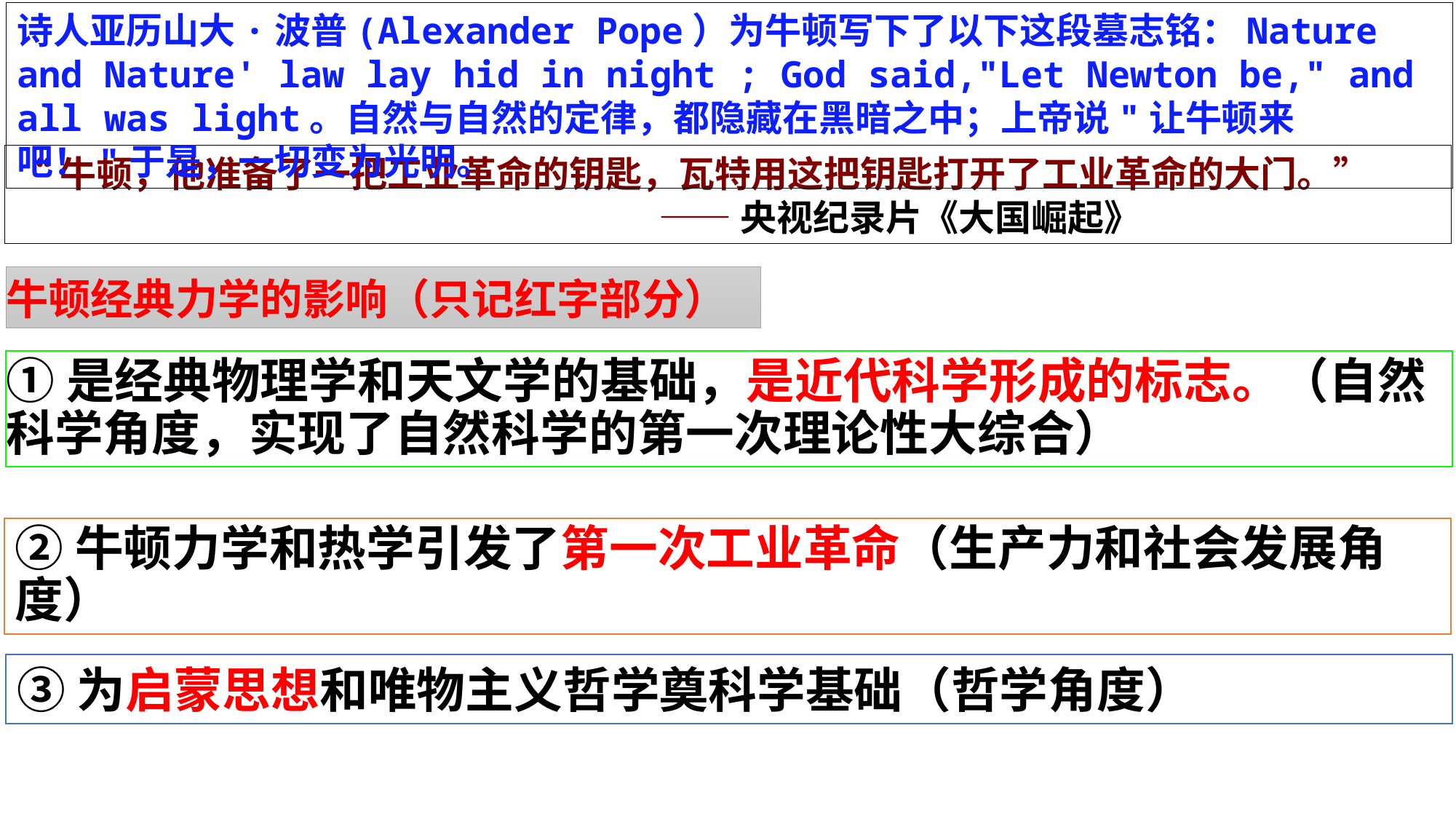

诗人亚历山大·波普(Alexander Pope）为牛顿写下了以下这段墓志铭：Nature and Nature' law lay hid in night ; God said,"Let Newton be," and all was light。自然与自然的定律，都隐藏在黑暗之中；上帝说"让牛顿来吧！"于是，一切变为光明。
“牛顿，他准备了一把工业革命的钥匙，瓦特用这把钥匙打开了工业革命的大门。”
                                          ——央视纪录片《大国崛起》
牛顿经典力学的影响（只记红字部分）
①是经典物理学和天文学的基础，是近代科学形成的标志。（自然科学角度，实现了自然科学的第一次理论性大综合）
②牛顿力学和热学引发了第一次工业革命（生产力和社会发展角度）
③为启蒙思想和唯物主义哲学奠科学基础（哲学角度）